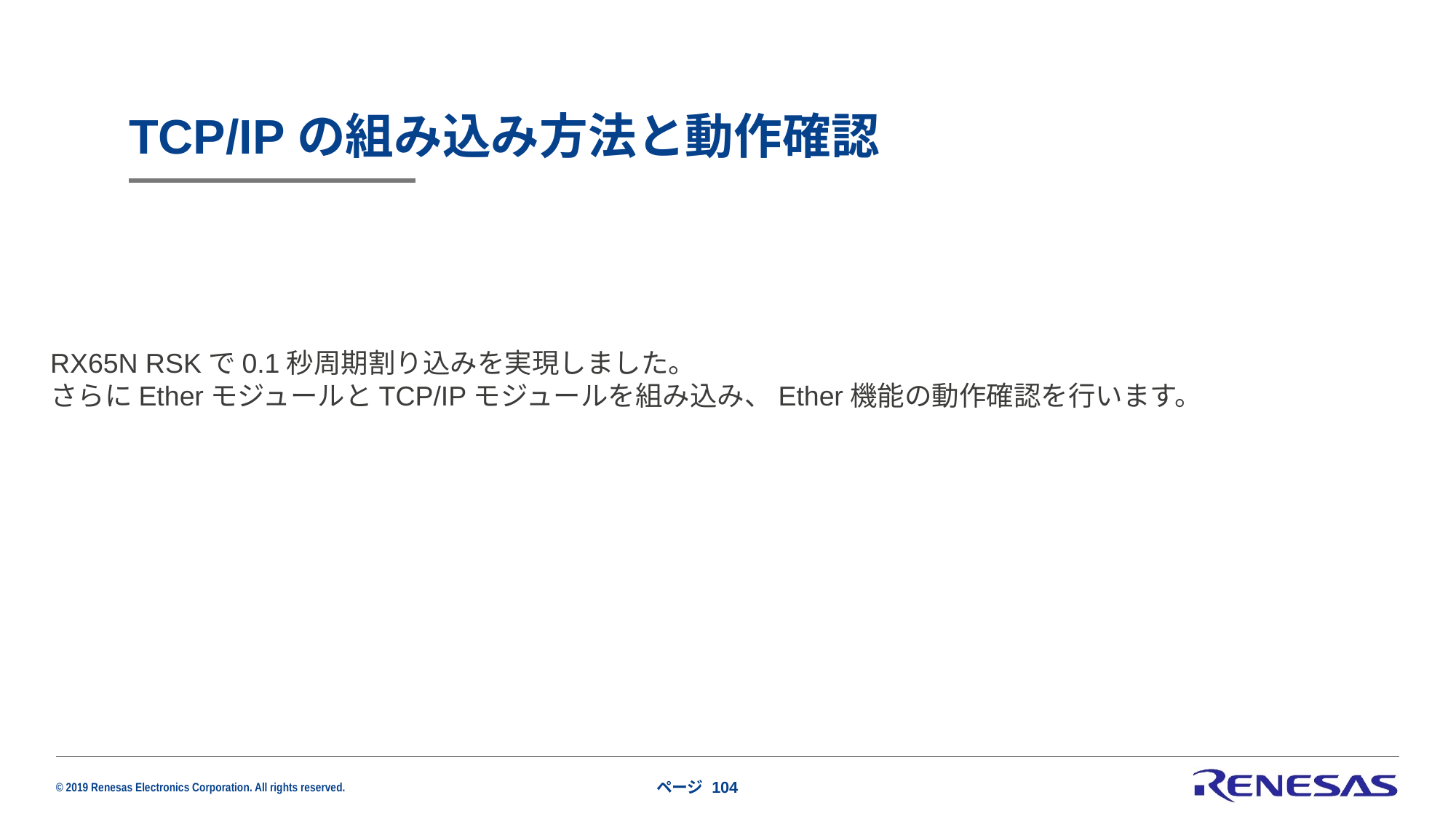

# TCP/IPの組み込み方法と動作確認
RX65N RSKで0.1秒周期割り込みを実現しました。
さらにEtherモジュールとTCP/IPモジュールを組み込み、Ether機能の動作確認を行います。
ページ 104